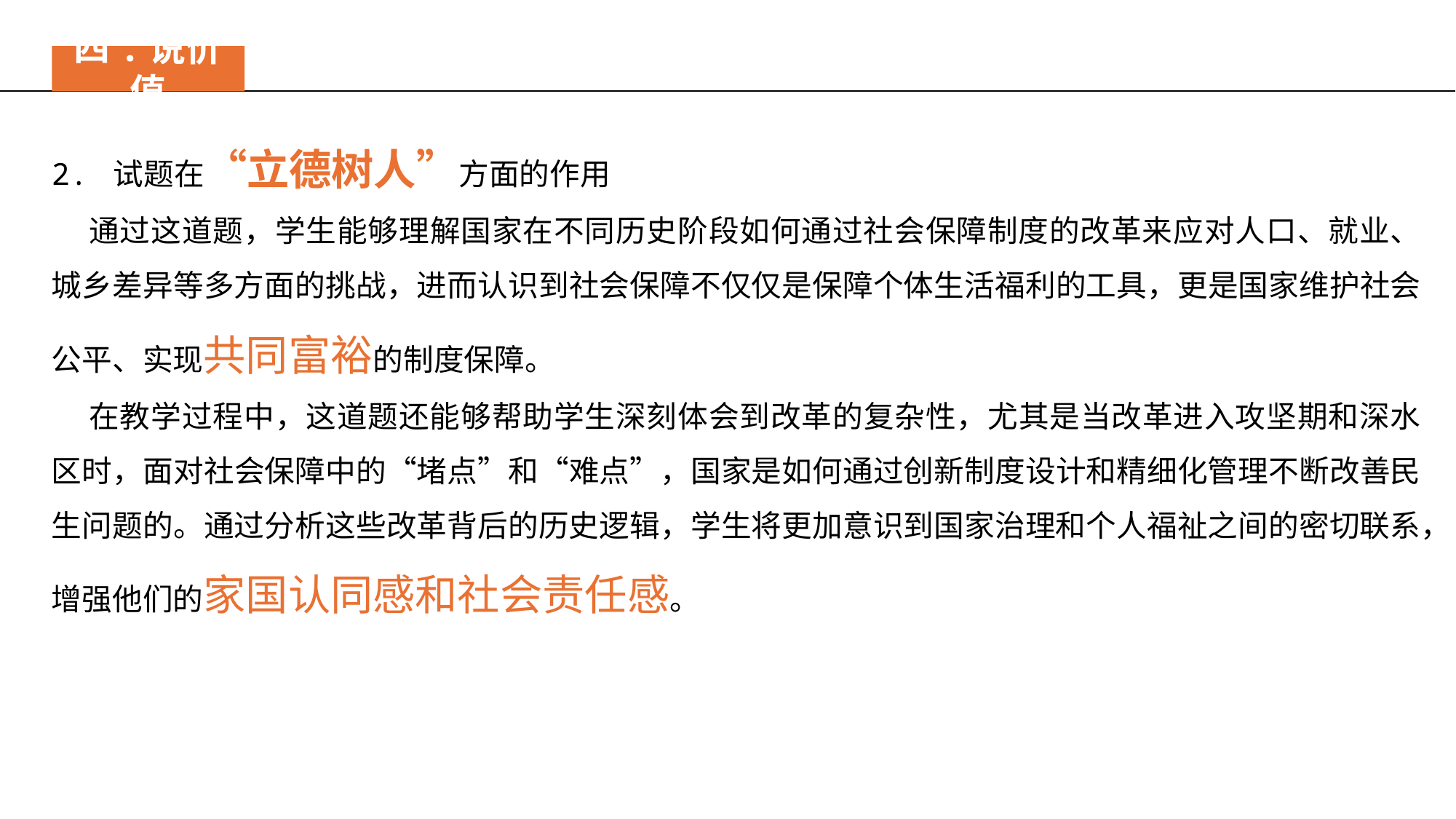

四.说价值
2. 试题在“立德树人”方面的作用
    通过这道题，学生能够理解国家在不同历史阶段如何通过社会保障制度的改革来应对人口、就业、城乡差异等多方面的挑战，进而认识到社会保障不仅仅是保障个体生活福利的工具，更是国家维护社会公平、实现共同富裕的制度保障。
    在教学过程中，这道题还能够帮助学生深刻体会到改革的复杂性，尤其是当改革进入攻坚期和深水区时，面对社会保障中的“堵点”和“难点”，国家是如何通过创新制度设计和精细化管理不断改善民生问题的。通过分析这些改革背后的历史逻辑，学生将更加意识到国家治理和个人福祉之间的密切联系，增强他们的家国认同感和社会责任感。